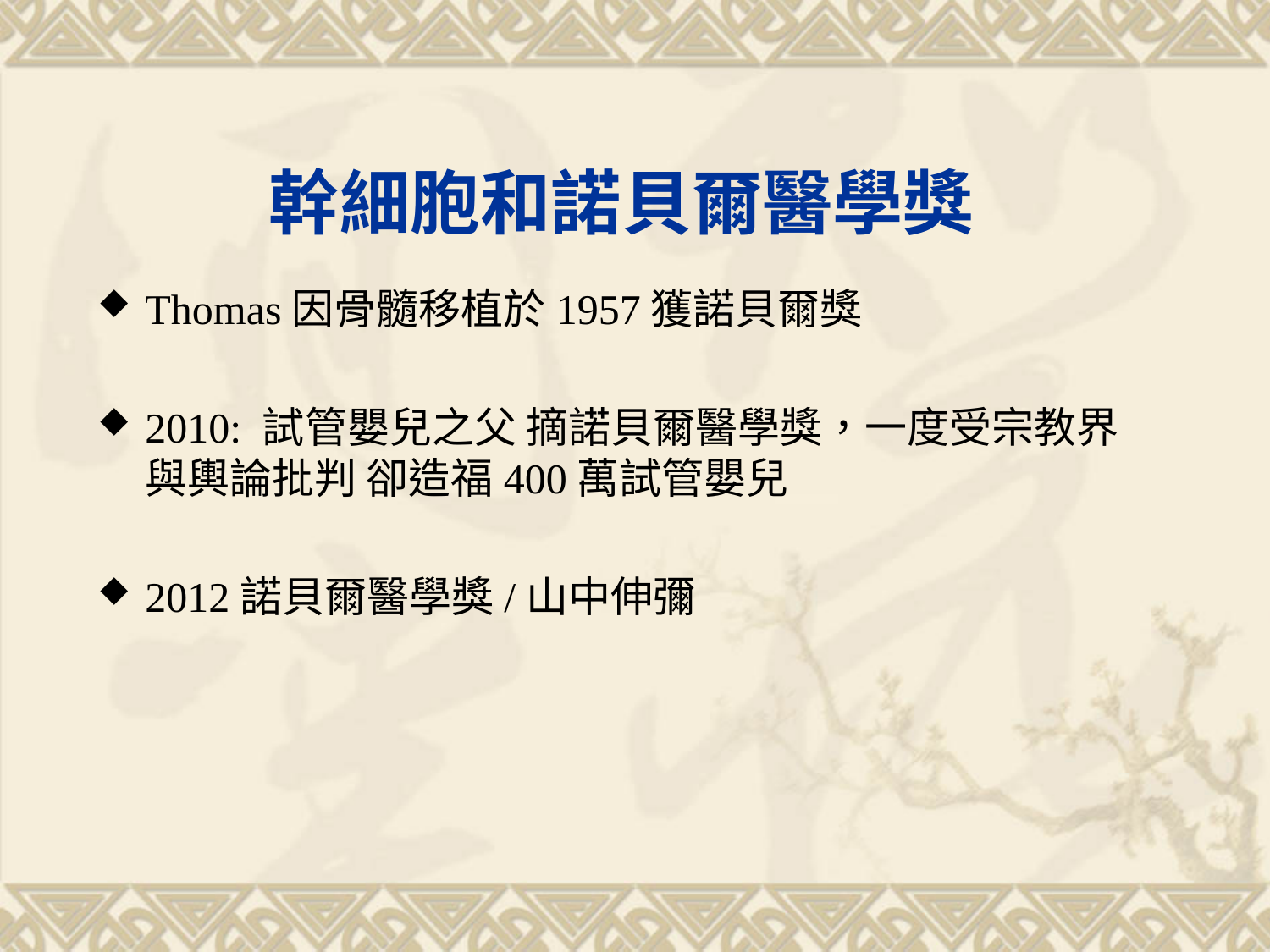

# 幹細胞和諾貝爾醫學獎
Thomas因骨髓移植於1957獲諾貝爾獎

2010: 試管嬰兒之父 摘諾貝爾醫學獎，一度受宗教界與輿論批判 卻造福400萬試管嬰兒

2012諾貝爾醫學獎/山中伸彌